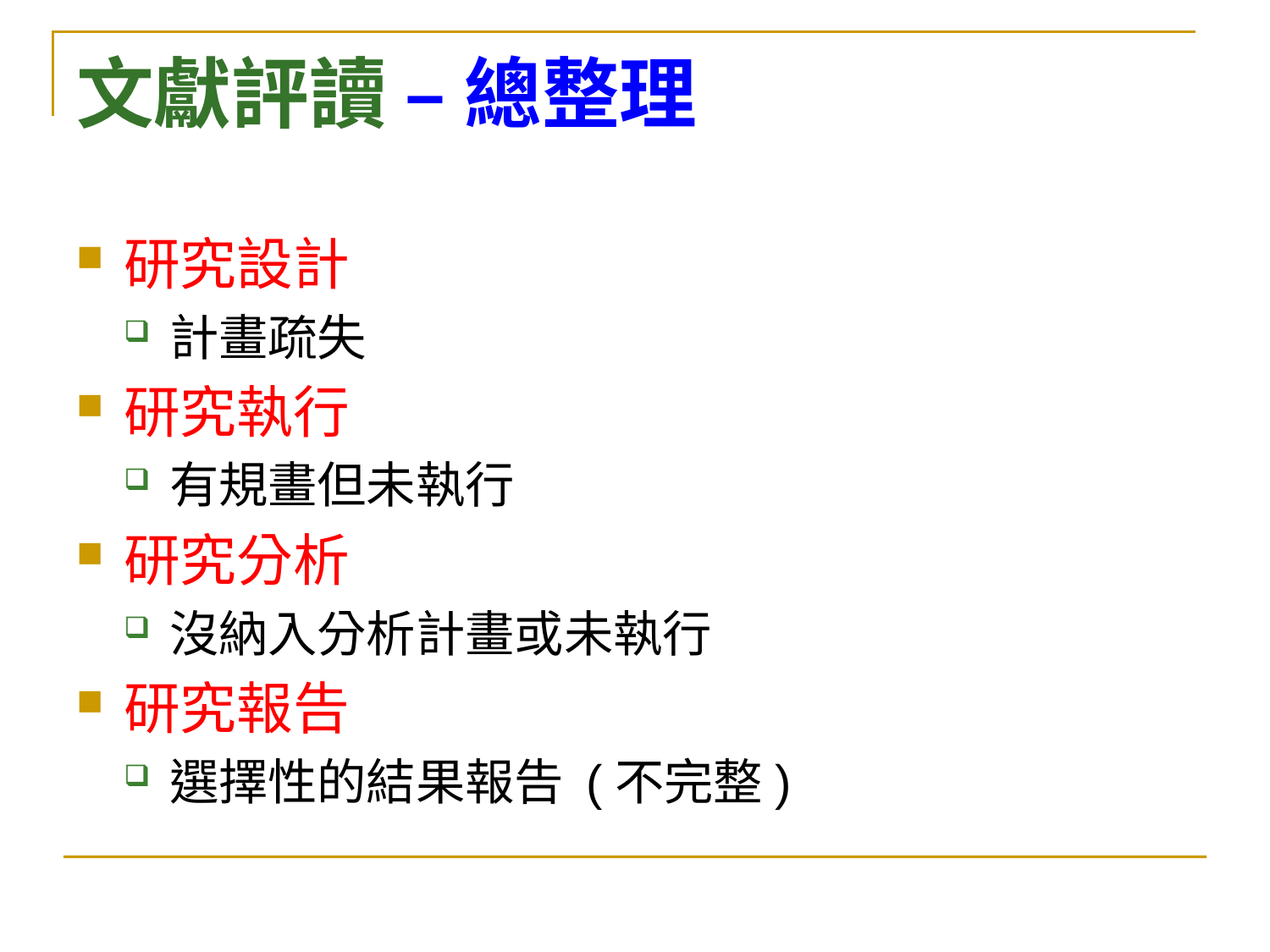

# 文獻評讀 – 總整理
研究設計
計畫疏失
研究執行
有規畫但未執行
研究分析
沒納入分析計畫或未執行
研究報告
選擇性的結果報告 (不完整)